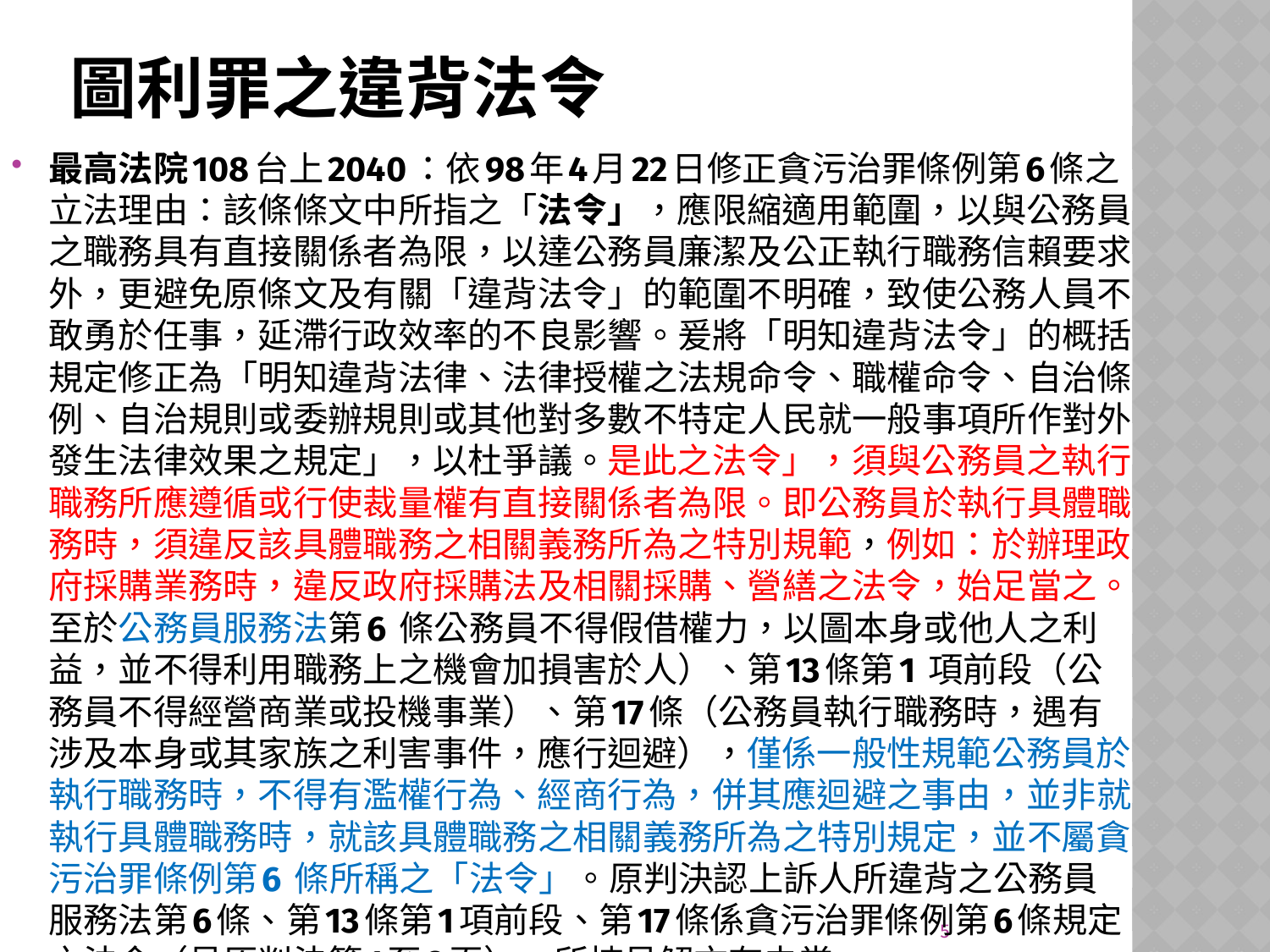

# 圖利罪之違背法令

最高法院108台上2040：依98年4月22日修正貪污治罪條例第6條之立法理由：該條條文中所指之「法令」，應限縮適用範圍，以與公務員之職務具有直接關係者為限，以達公務員廉潔及公正執行職務信賴要求外，更避免原條文及有關「違背法令」的範圍不明確，致使公務人員不敢勇於任事，延滯行政效率的不良影響。爰將「明知違背法令」的概括規定修正為「明知違背法律、法律授權之法規命令、職權命令、自治條例、自治規則或委辦規則或其他對多數不特定人民就一般事項所作對外發生法律效果之規定」，以杜爭議。是此之法令」，須與公務員之執行職務所應遵循或行使裁量權有直接關係者為限。即公務員於執行具體職務時，須違反該具體職務之相關義務所為之特別規範，例如：於辦理政府採購業務時，違反政府採購法及相關採購、營繕之法令，始足當之。至於公務員服務法第6 條公務員不得假借權力，以圖本身或他人之利益，並不得利用職務上之機會加損害於人）、第13條第1 項前段（公務員不得經營商業或投機事業）、第17條（公務員執行職務時，遇有涉及本身或其家族之利害事件，應行迴避），僅係一般性規範公務員於執行職務時，不得有濫權行為、經商行為，併其應迴避之事由，並非就執行具體職務時，就該具體職務之相關義務所為之特別規定，並不屬貪污治罪條例第6 條所稱之「法令」。原判決認上訴人所違背之公務員服務法第6條、第13條第1項前段、第17條係貪污治罪條例第6條規定之法令（見原判決第1至2頁），所持見解亦有未當。

5